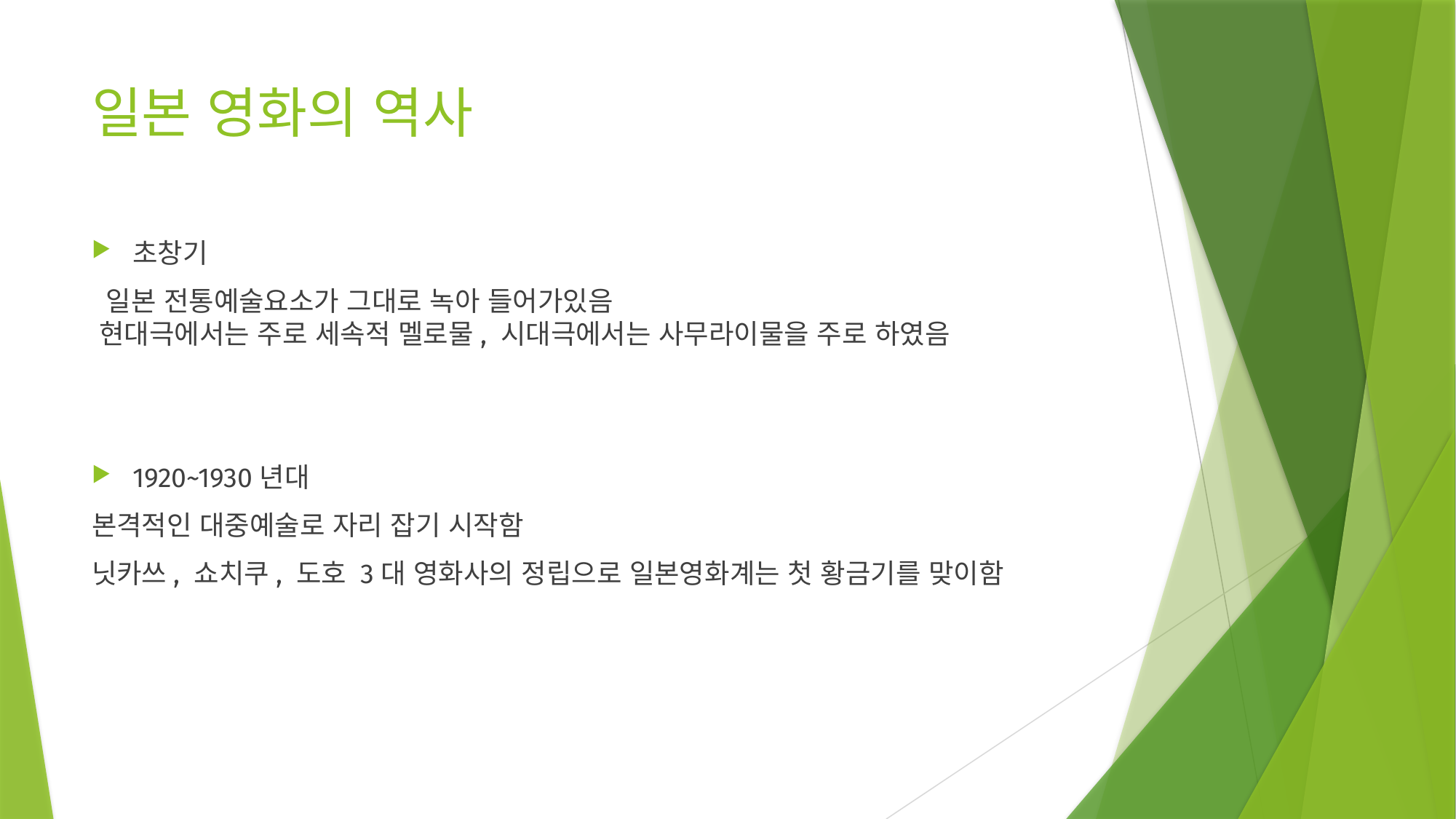

# 일본 영화의 역사
초창기
 일본 전통예술요소가 그대로 녹아 들어가있음
 현대극에서는 주로 세속적 멜로물, 시대극에서는 사무라이물을 주로 하였음

1920~1930년대
본격적인 대중예술로 자리 잡기 시작함
닛카쓰, 쇼치쿠, 도호 3대 영화사의 정립으로 일본영화계는 첫 황금기를 맞이함